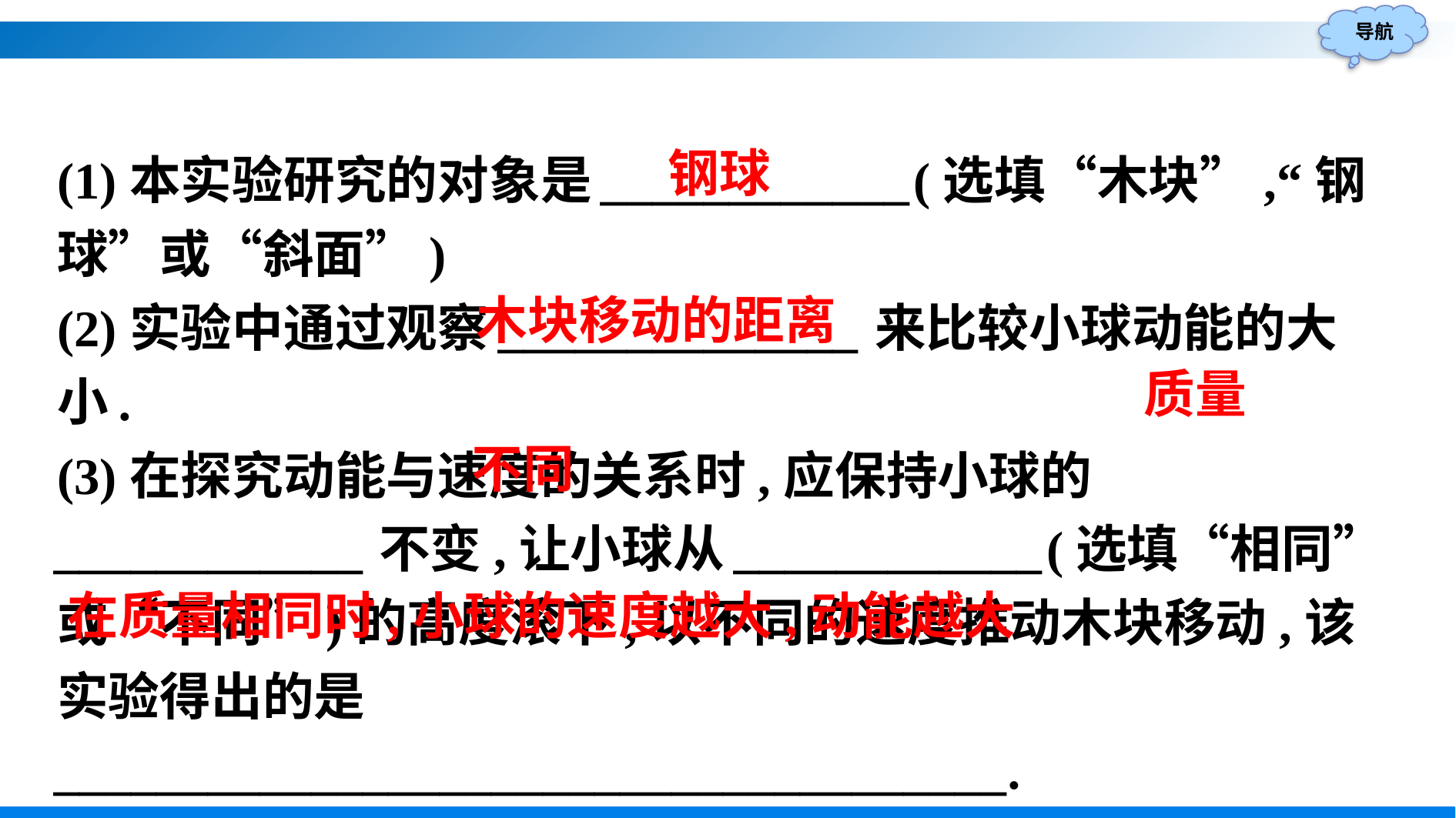

(1)本实验研究的对象是____________(选填“木块”,“钢球”或“斜面”)
(2)实验中通过观察______________来比较小球动能的大小.
(3)在探究动能与速度的关系时,应保持小球的____________不变,让小球从____________(选填“相同”或“不同”)的高度滚下,以不同的速度推动木块移动,该实验得出的是
_____________________________________.
钢球
木块移动的距离
质量
不同
在质量相同时,小球的速度越大,动能越大